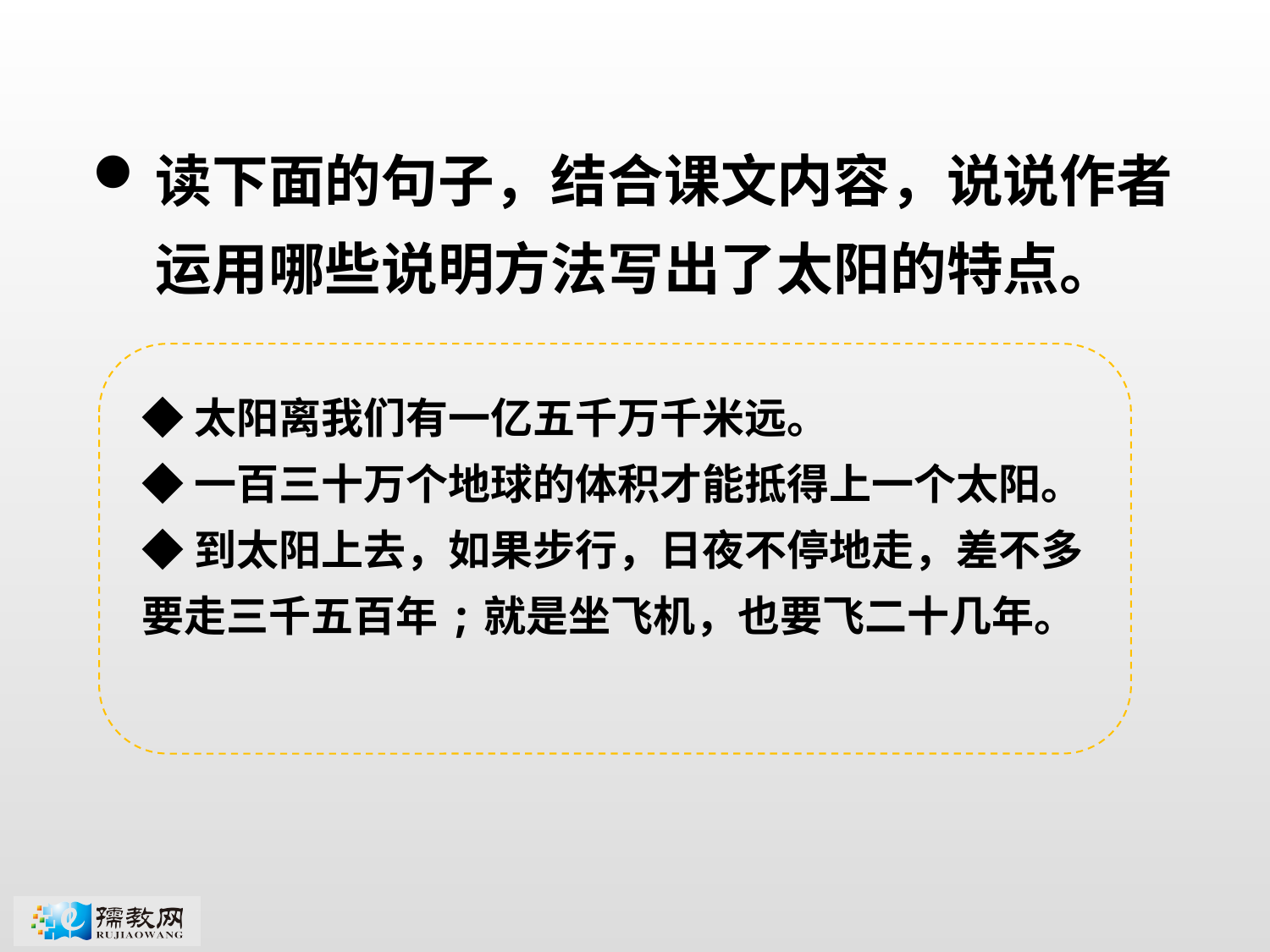

读下面的句子，结合课文内容，说说作者运用哪些说明方法写出了太阳的特点。

◆太阳离我们有一亿五千万千米远。
◆一百三十万个地球的体积才能抵得上一个太阳。
◆到太阳上去，如果步行，日夜不停地走，差不多要走三千五百年;就是坐飞机，也要飞二十几年。